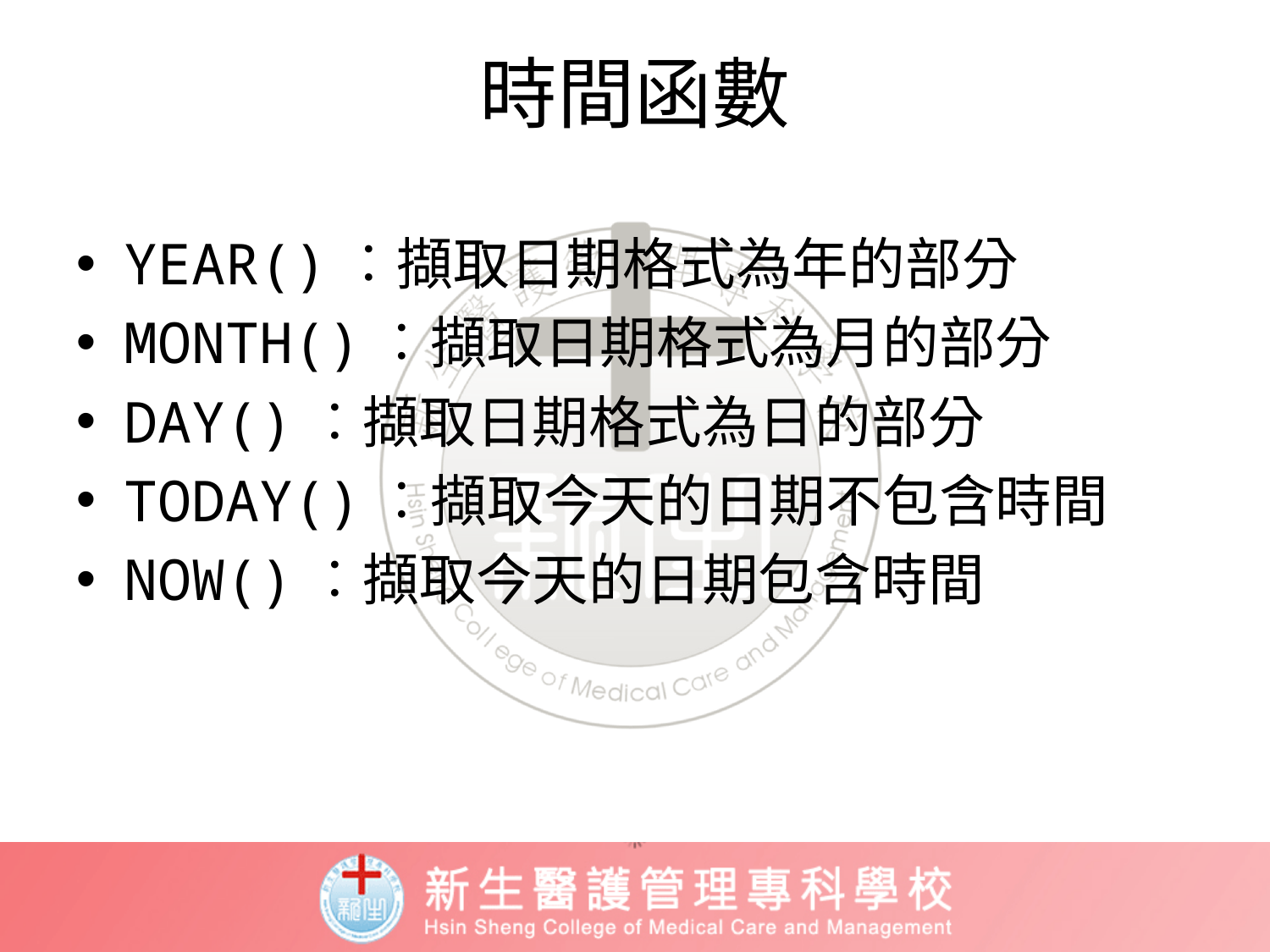

# 時間函數
YEAR()︰擷取日期格式為年的部分
MONTH()︰擷取日期格式為月的部分
DAY()︰擷取日期格式為日的部分
TODAY()︰擷取今天的日期不包含時間
NOW()︰擷取今天的日期包含時間